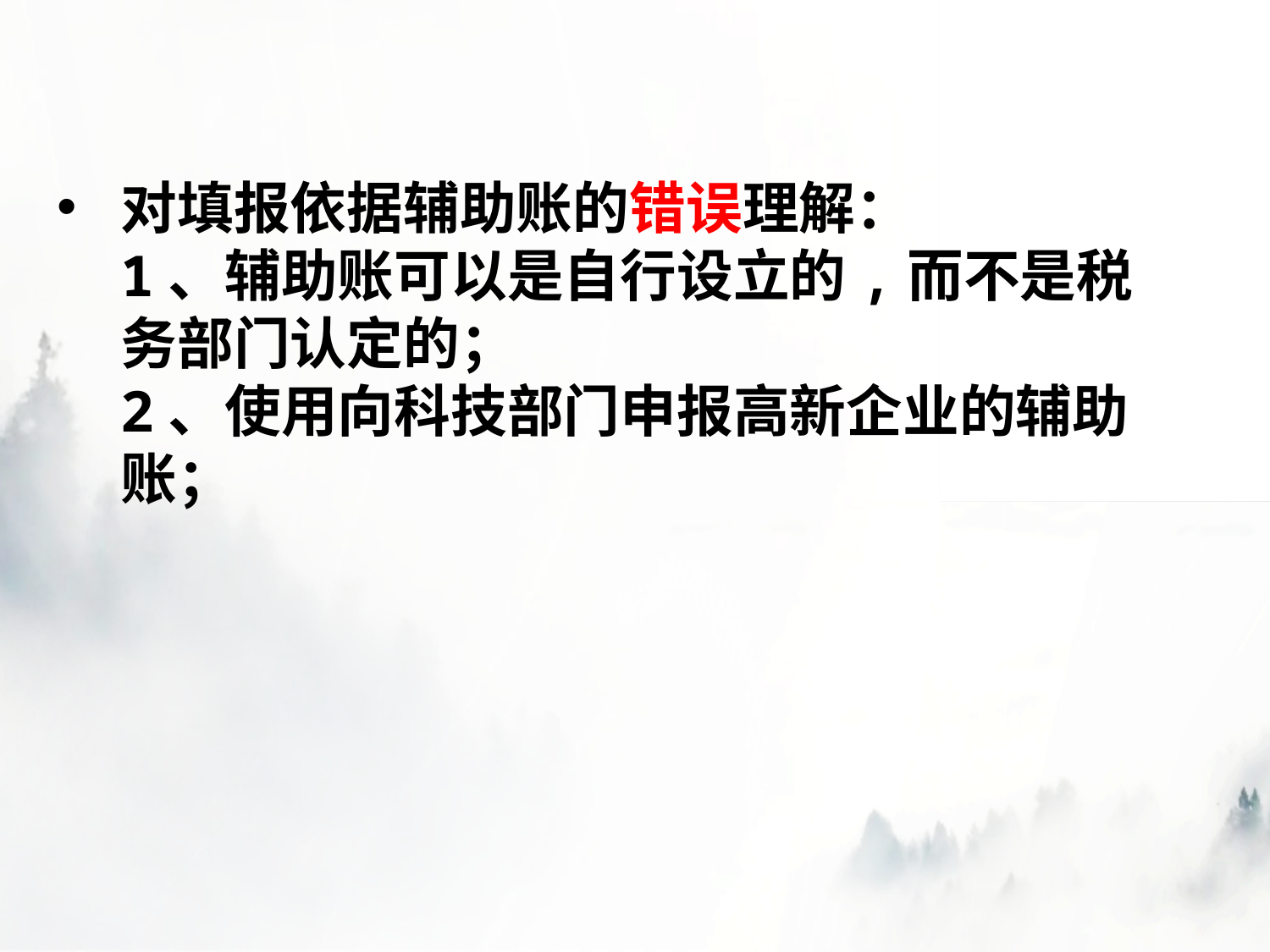

对填报依据辅助账的错误理解：
1、辅助账可以是自行设立的,而不是税务部门认定的；
2、使用向科技部门申报高新企业的辅助账；